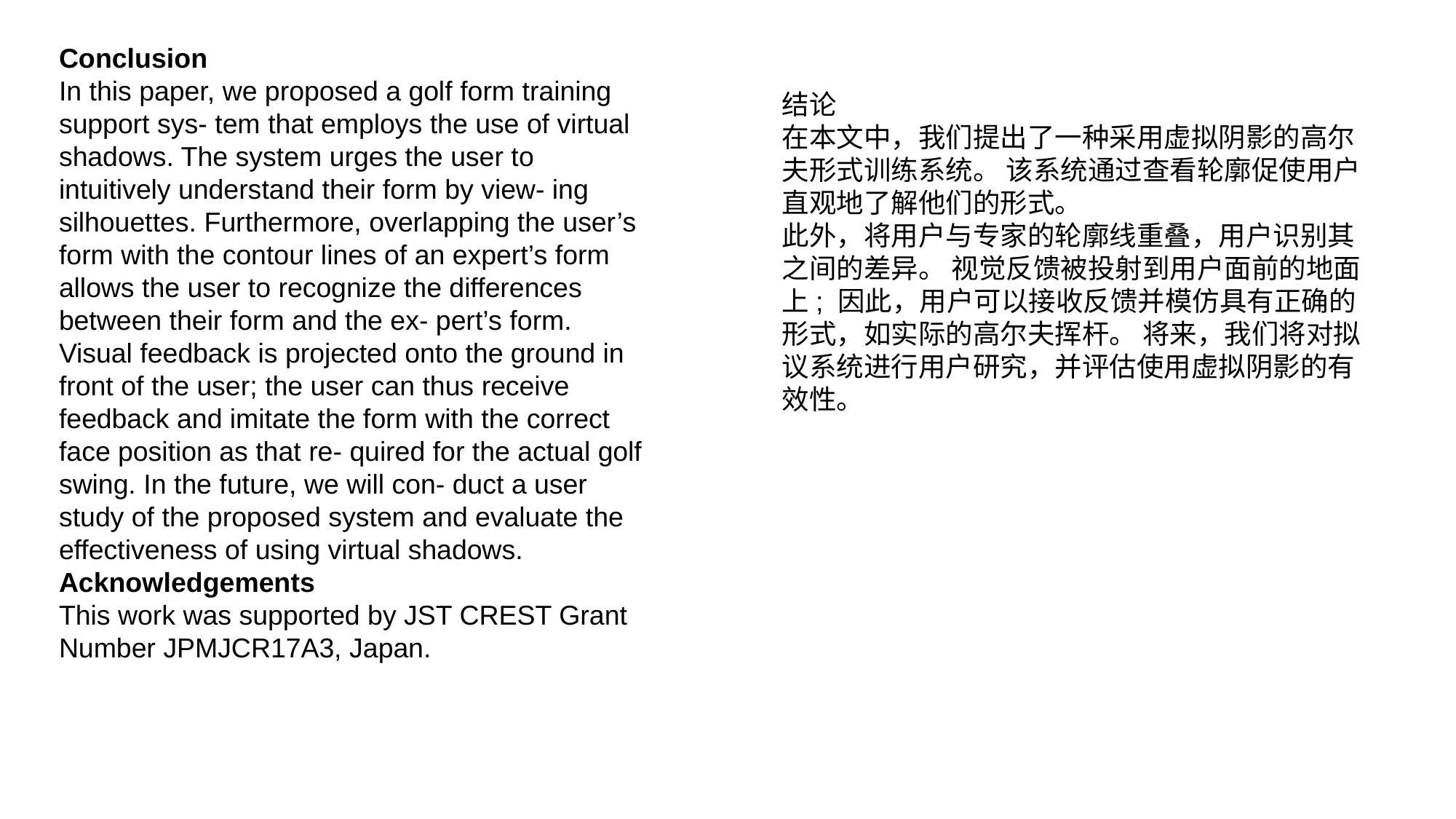

Conclusion
In this paper, we proposed a golf form training support sys- tem that employs the use of virtual shadows. The system urges the user to intuitively understand their form by view- ing silhouettes. Furthermore, overlapping the user’s form with the contour lines of an expert’s form allows the user to recognize the differences between their form and the ex- pert’s form. Visual feedback is projected onto the ground in front of the user; the user can thus receive feedback and imitate the form with the correct face position as that re- quired for the actual golf swing. In the future, we will con- duct a user study of the proposed system and evaluate the effectiveness of using virtual shadows.
Acknowledgements
This work was supported by JST CREST Grant Number JPMJCR17A3, Japan.

结论
在本文中，我们提出了一种采用虚拟阴影的高尔夫形式训练系统。 该系统通过查看轮廓促使用户直观地了解他们的形式。
此外，将用户与专家的轮廓线重叠，用户识别其之间的差异。 视觉反馈被投射到用户面前的地面上; 因此，用户可以接收反馈并模仿具有正确的形式，如实际的高尔夫挥杆。 将来，我们将对拟议系统进行用户研究，并评估使用虚拟阴影的有效性。